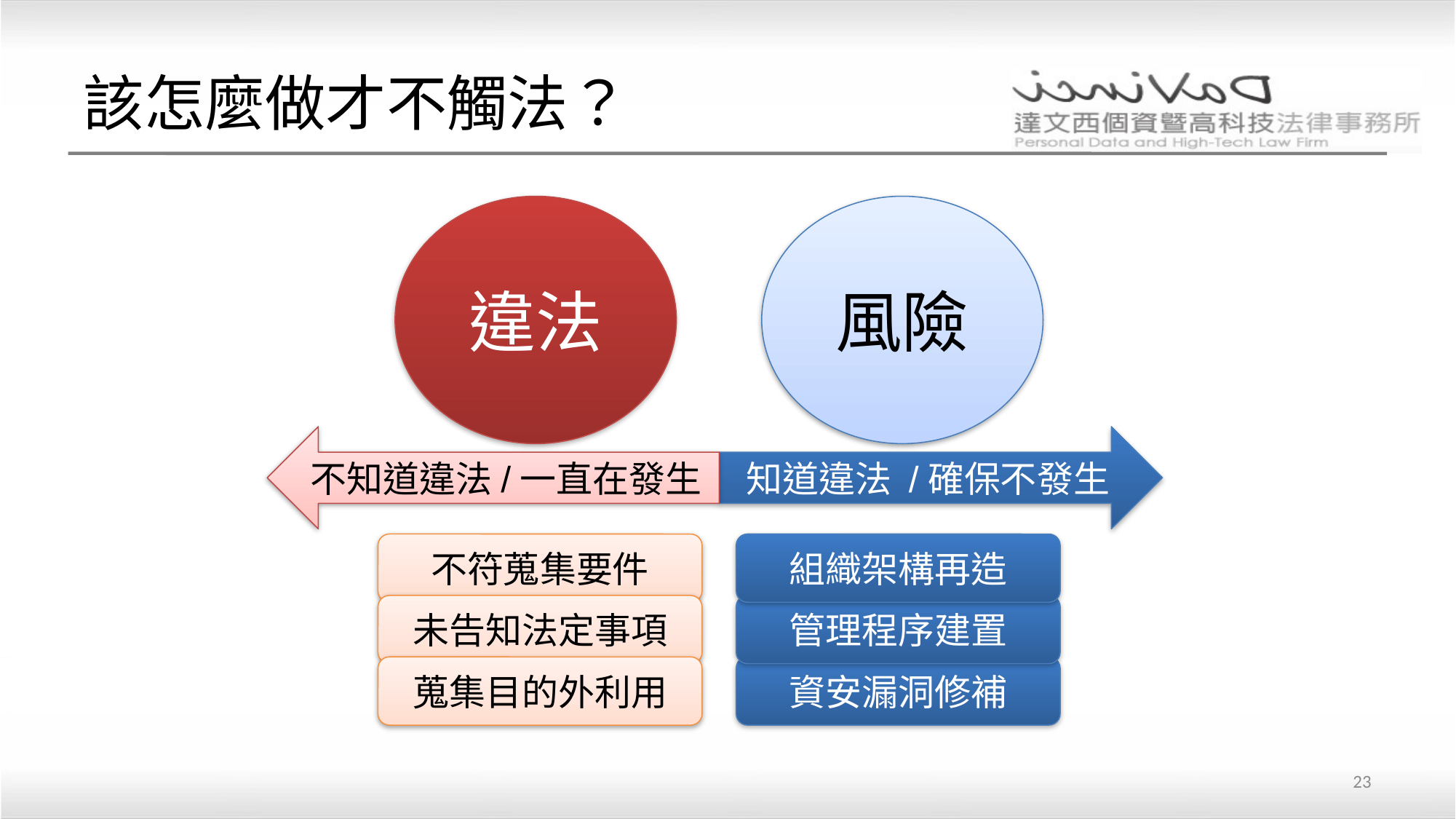

# 該怎麼做才不觸法？
違法
風險
不知道違法/一直在發生
知道違法 /確保不發生
不符蒐集要件
組織架構再造
未告知法定事項
管理程序建置
資安漏洞修補
蒐集目的外利用
23